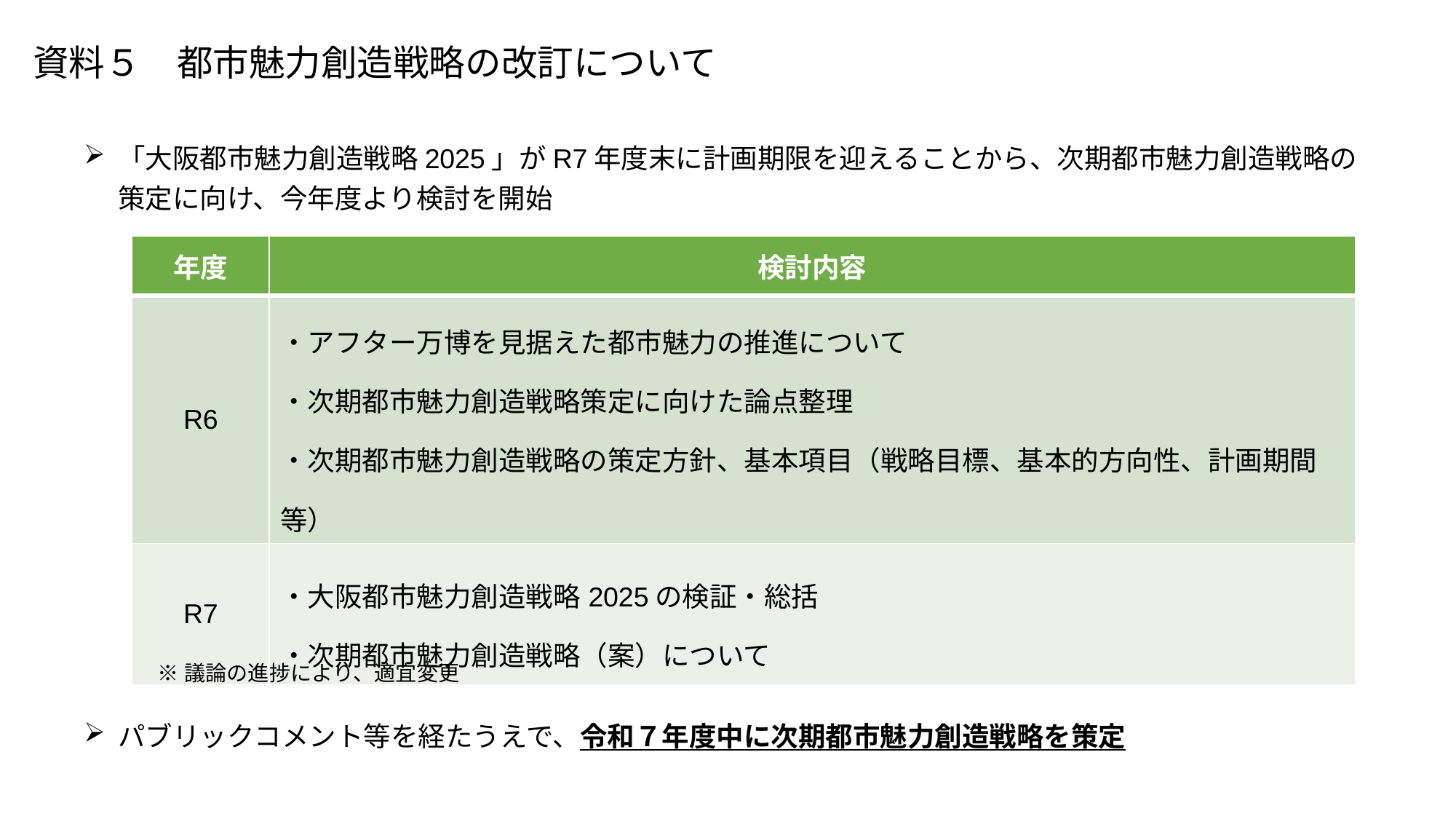

資料５　都市魅力創造戦略の改訂について
「大阪都市魅力創造戦略2025」がR7年度末に計画期限を迎えることから、次期都市魅力創造戦略の策定に向け、今年度より検討を開始
| 年度 | 検討内容 |
| --- | --- |
| R6 | ・アフター万博を見据えた都市魅力の推進について ・次期都市魅力創造戦略策定に向けた論点整理 ・次期都市魅力創造戦略の策定方針、基本項目（戦略目標、基本的方向性、計画期間等） |
| R7 | ・大阪都市魅力創造戦略2025の検証・総括 ・次期都市魅力創造戦略（案）について |
※議論の進捗により、適宜変更
パブリックコメント等を経たうえで、令和７年度中に次期都市魅力創造戦略を策定